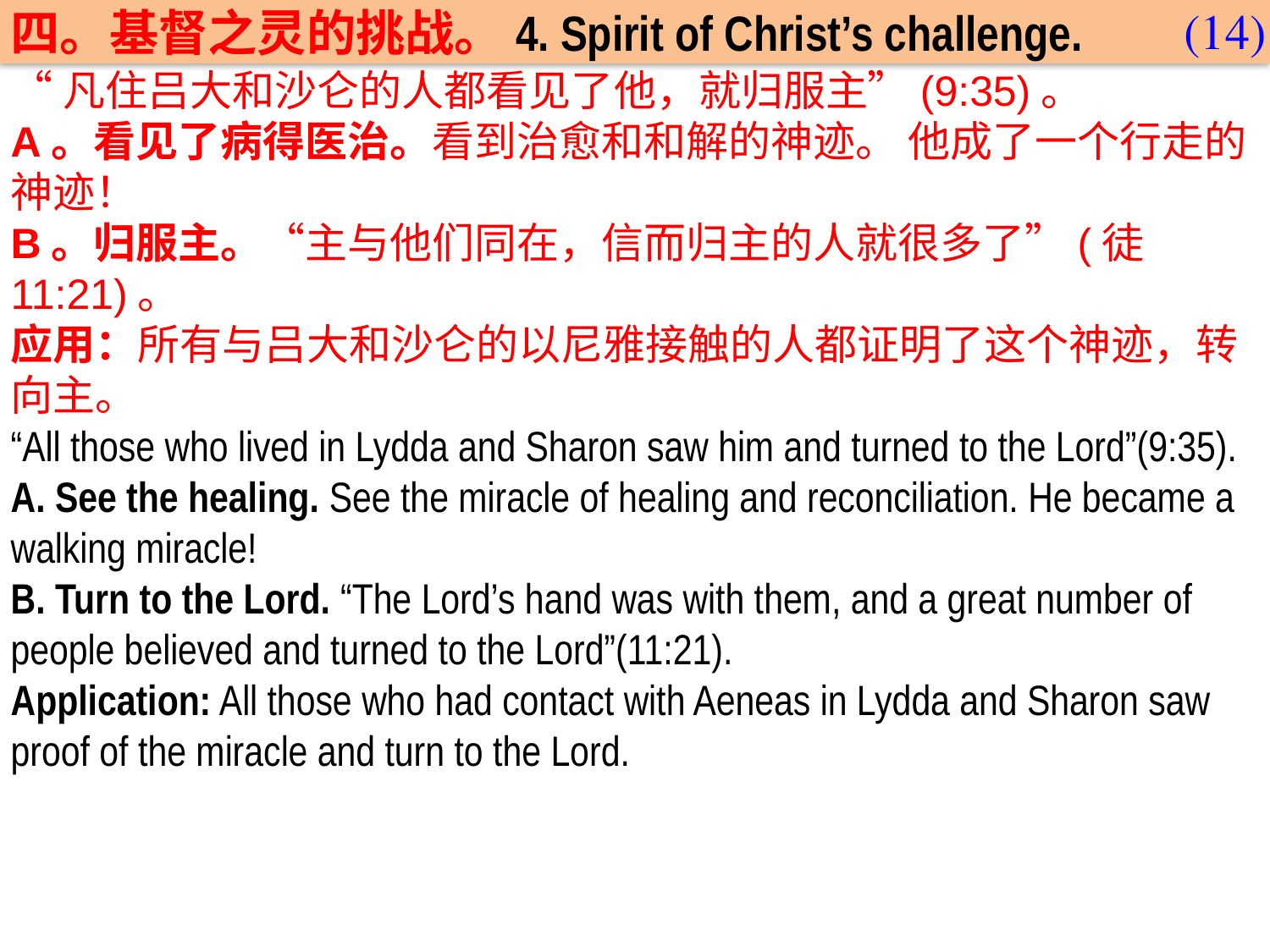

(14)
四。基督之灵的挑战。4. Spirit of Christ’s challenge.

“凡住吕大和沙仑的人都看见了他，就归服主”(9:35)。
A。看见了病得医治。看到治愈和和解的神迹。 他成了一个行走的神迹！
B。归服主。“主与他们同在，信而归主的人就很多了”(徒11:21)。
应用：所有与吕大和沙仑的以尼雅接触的人都证明了这个神迹，转向主。
“All those who lived in Lydda and Sharon saw him and turned to the Lord”(9:35). A. See the healing. See the miracle of healing and reconciliation. He became a walking miracle!
B. Turn to the Lord. “The Lord’s hand was with them, and a great number of people believed and turned to the Lord”(11:21).
Application: All those who had contact with Aeneas in Lydda and Sharon saw proof of the miracle and turn to the Lord.